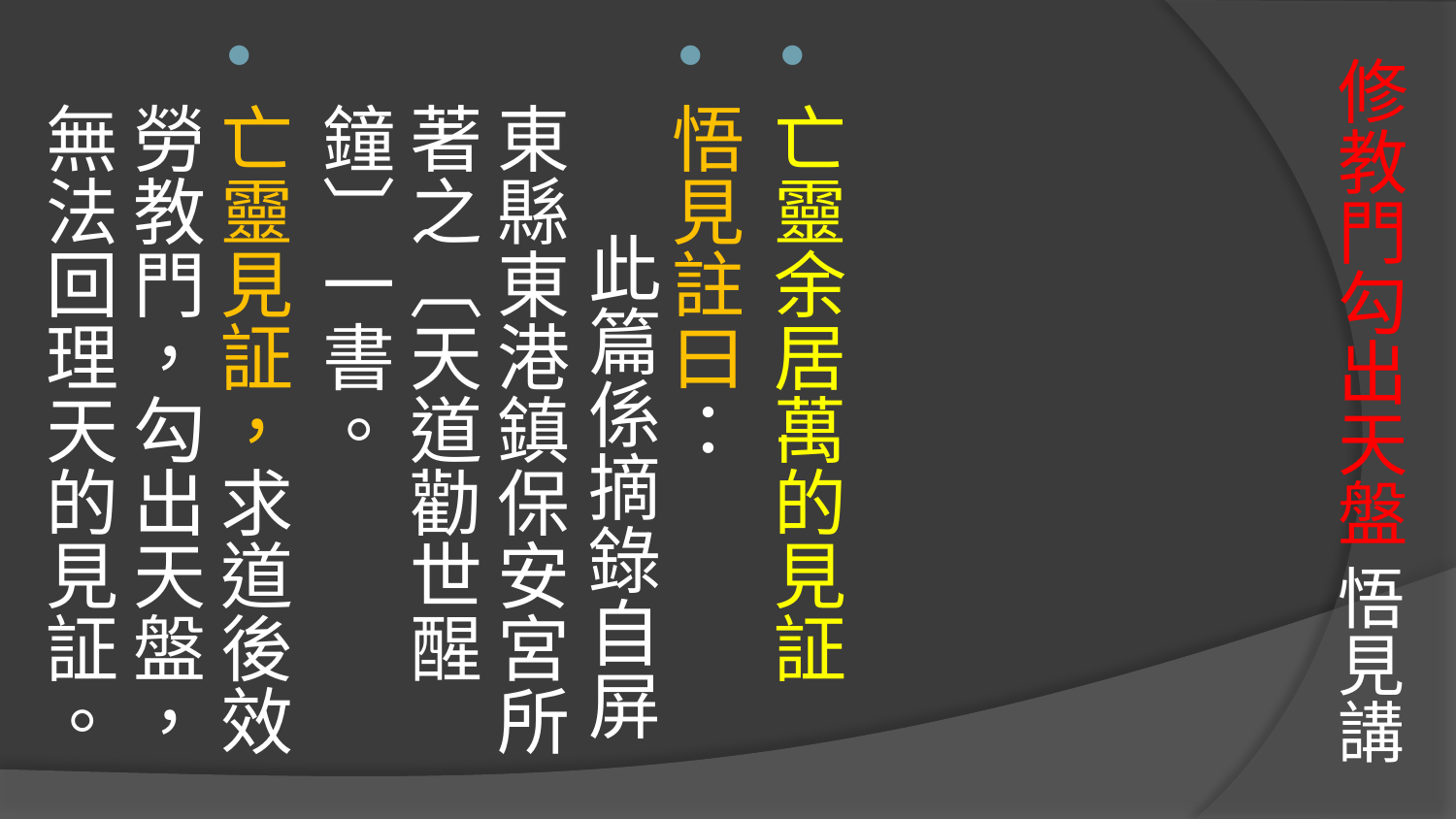

亡靈余居萬的見証
悟見註曰：                            此篇係摘錄自屏東縣東港鎮保安宮所著之〔天道勸世醒鐘〕一書。
亡靈見証，求道後效勞教門，勾出天盤，無法回理天的見証。
# 修教門勾出天盤 悟見講